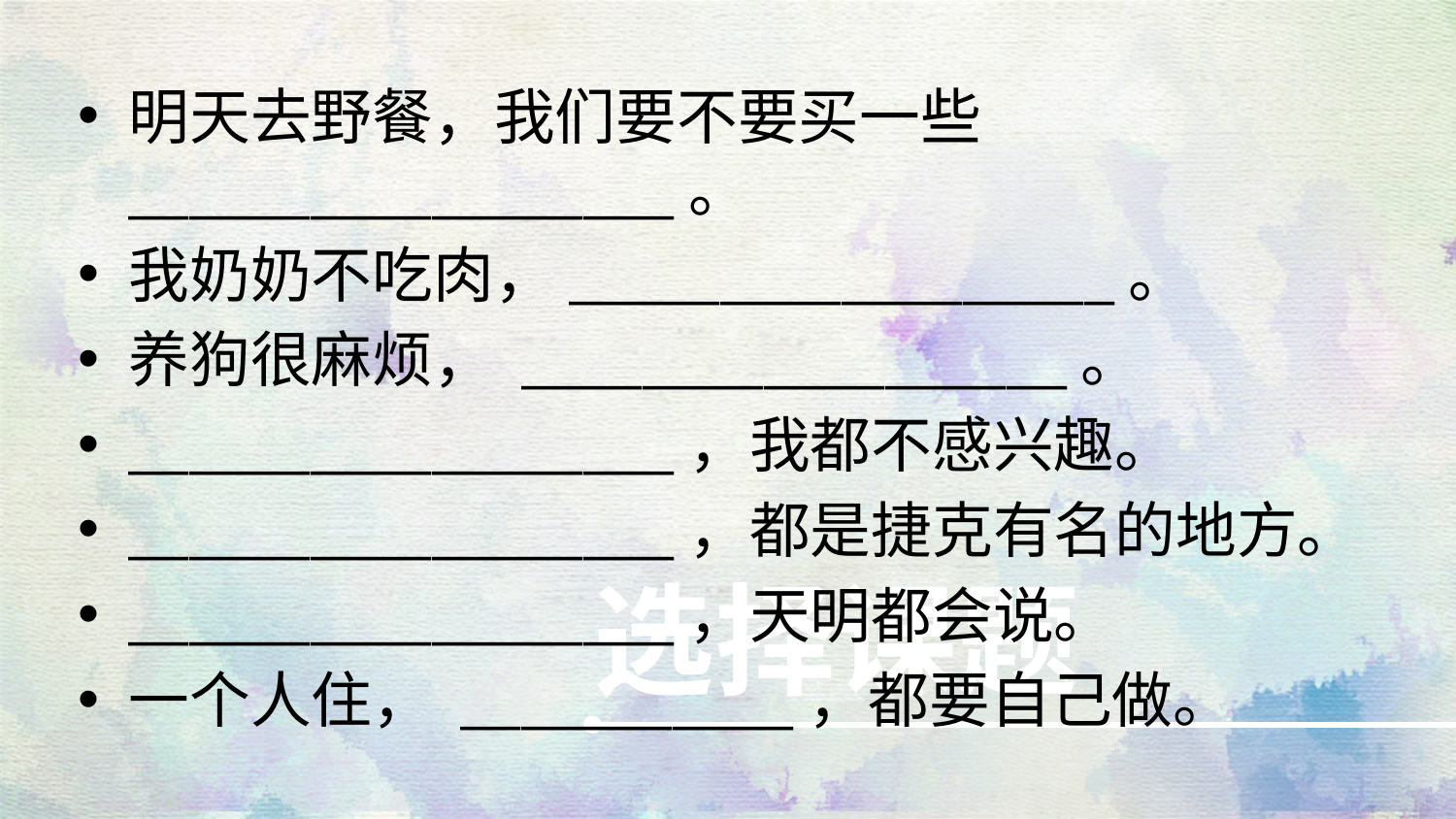

明天去野餐，我们要不要买一些__________________。
我奶奶不吃肉，__________________。
养狗很麻烦， __________________。
__________________，我都不感兴趣。
__________________，都是捷克有名的地方。
__________________，天明都会说。
一个人住， ___________，都要自己做。
选择课题